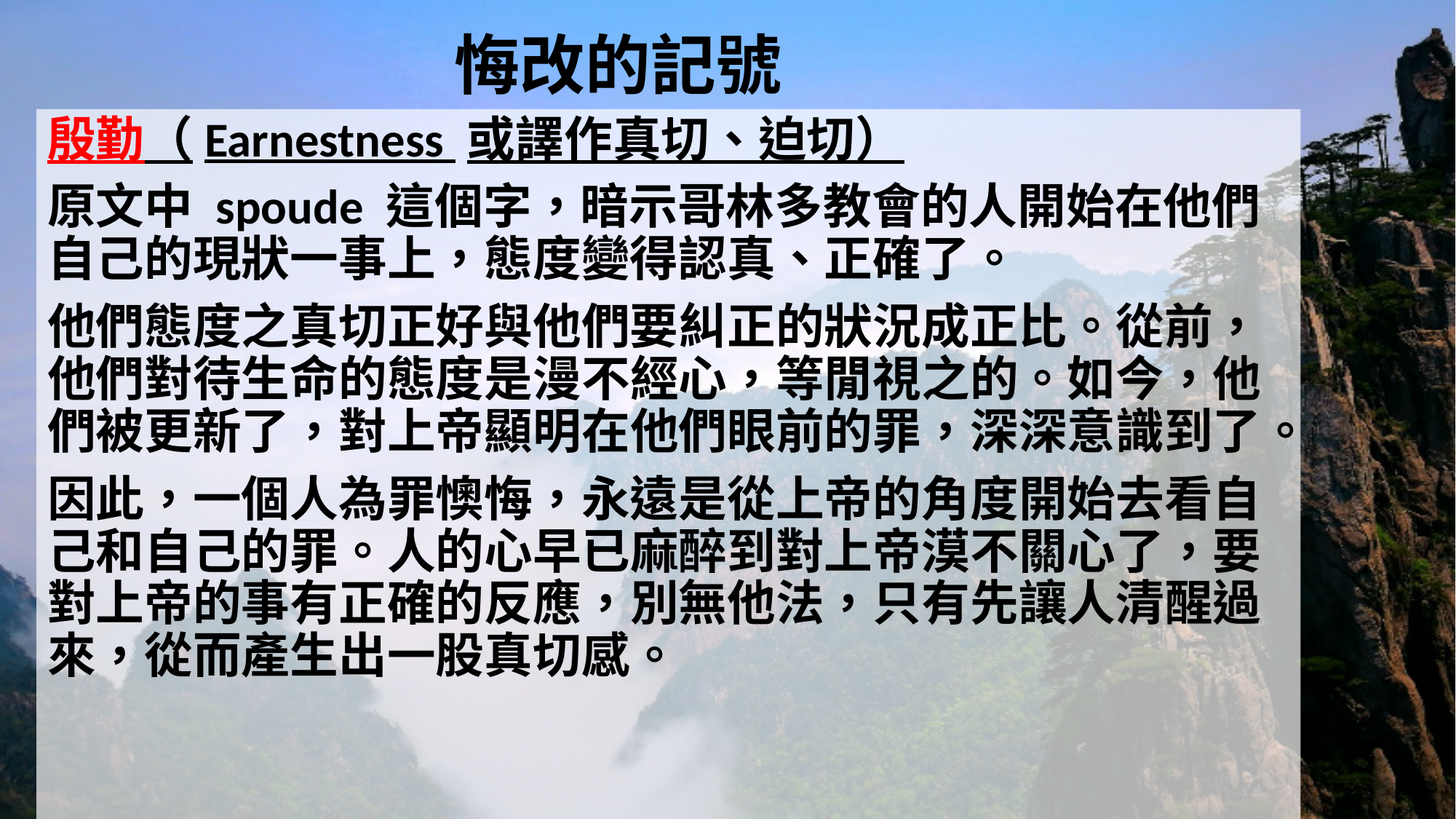

# 悔改的記號
殷勤（Earnestness 或譯作真切、迫切）
原文中 spoude 這個字，暗示哥林多教會的人開始在他們自己的現狀一事上，態度變得認真、正確了。
他們態度之真切正好與他們要糾正的狀況成正比。從前，他們對待生命的態度是漫不經心，等閒視之的。如今，他們被更新了，對上帝顯明在他們眼前的罪，深深意識到了。
因此，一個人為罪懊悔，永遠是從上帝的角度開始去看自己和自己的罪。人的心早已麻醉到對上帝漠不關心了，要對上帝的事有正確的反應，別無他法，只有先讓人清醒過來，從而產生出一股真切感。